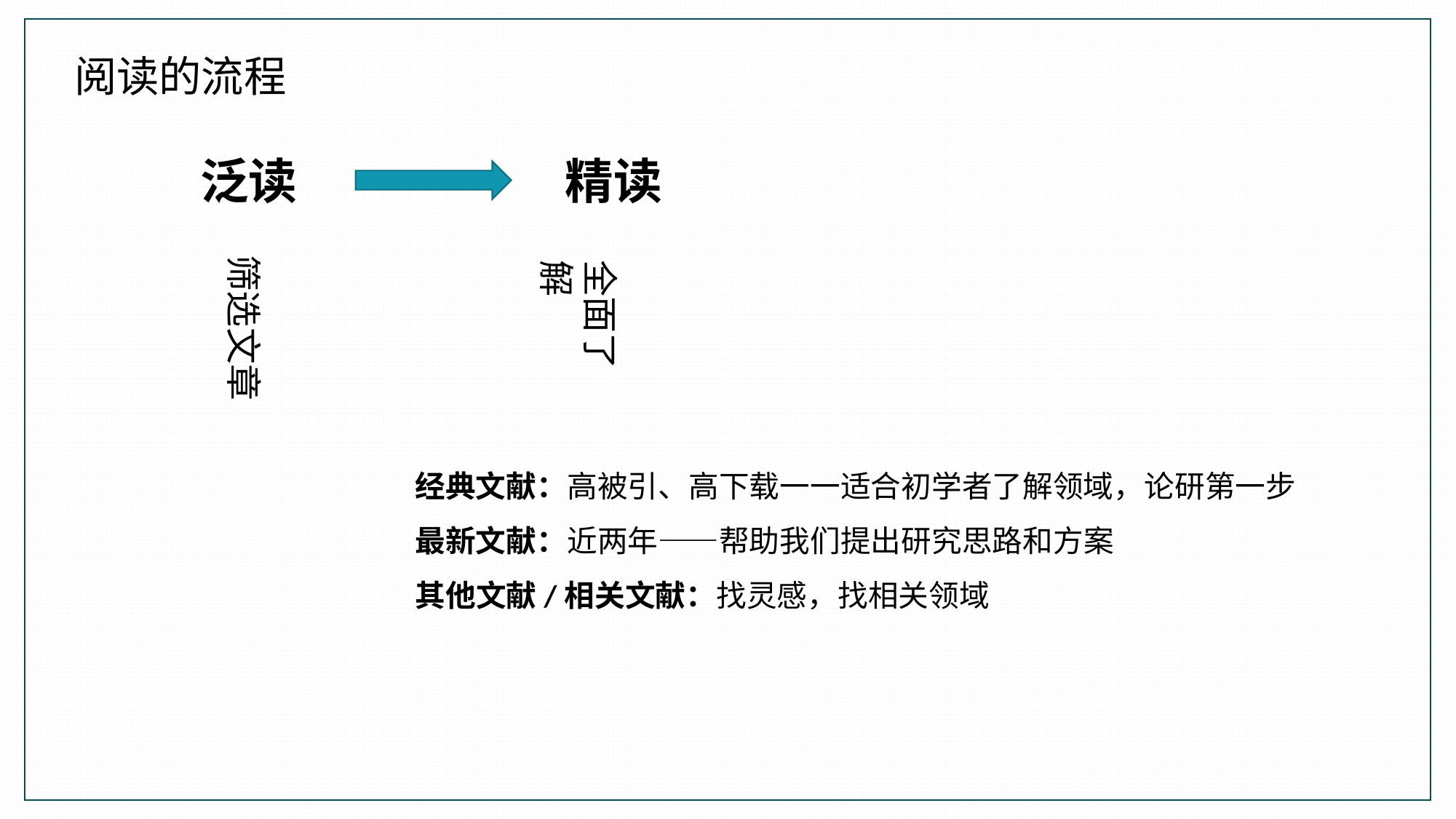

阅读的流程

泛读
精读

筛选文章
全面了解
经典文献：高被引、高下载一一适合初学者了解领域，论研第一步
最新文献：近两年——帮助我们提出研究思路和方案
其他文献/相关文献：找灵感，找相关领域